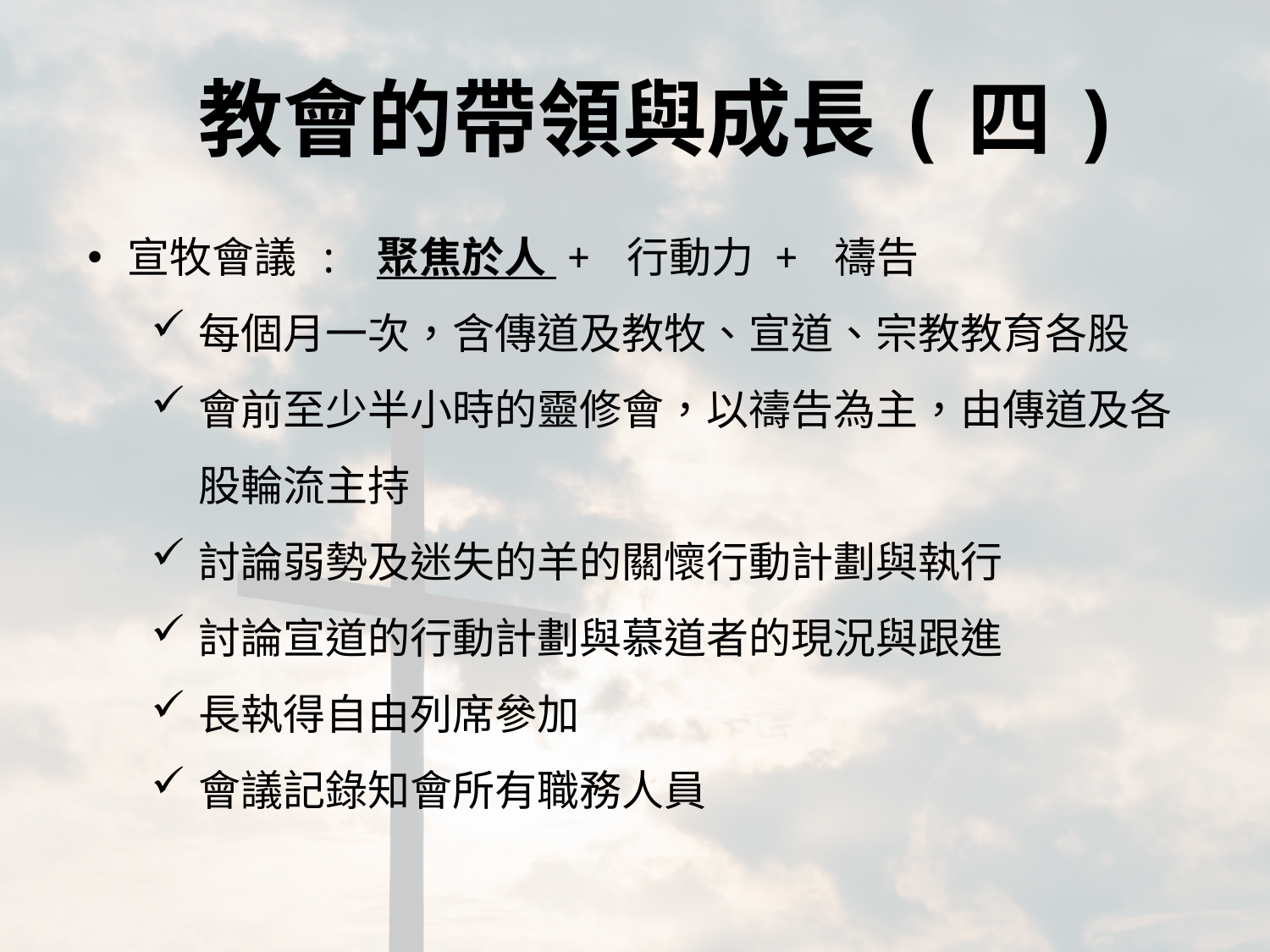

教會的帶領與成長(四)
宣牧會議 : 聚焦於人 + 行動力 + 禱告
每個月一次，含傳道及教牧、宣道、宗教教育各股
會前至少半小時的靈修會，以禱告為主，由傳道及各股輪流主持
討論弱勢及迷失的羊的關懷行動計劃與執行
討論宣道的行動計劃與慕道者的現況與跟進
長執得自由列席參加
會議記錄知會所有職務人員